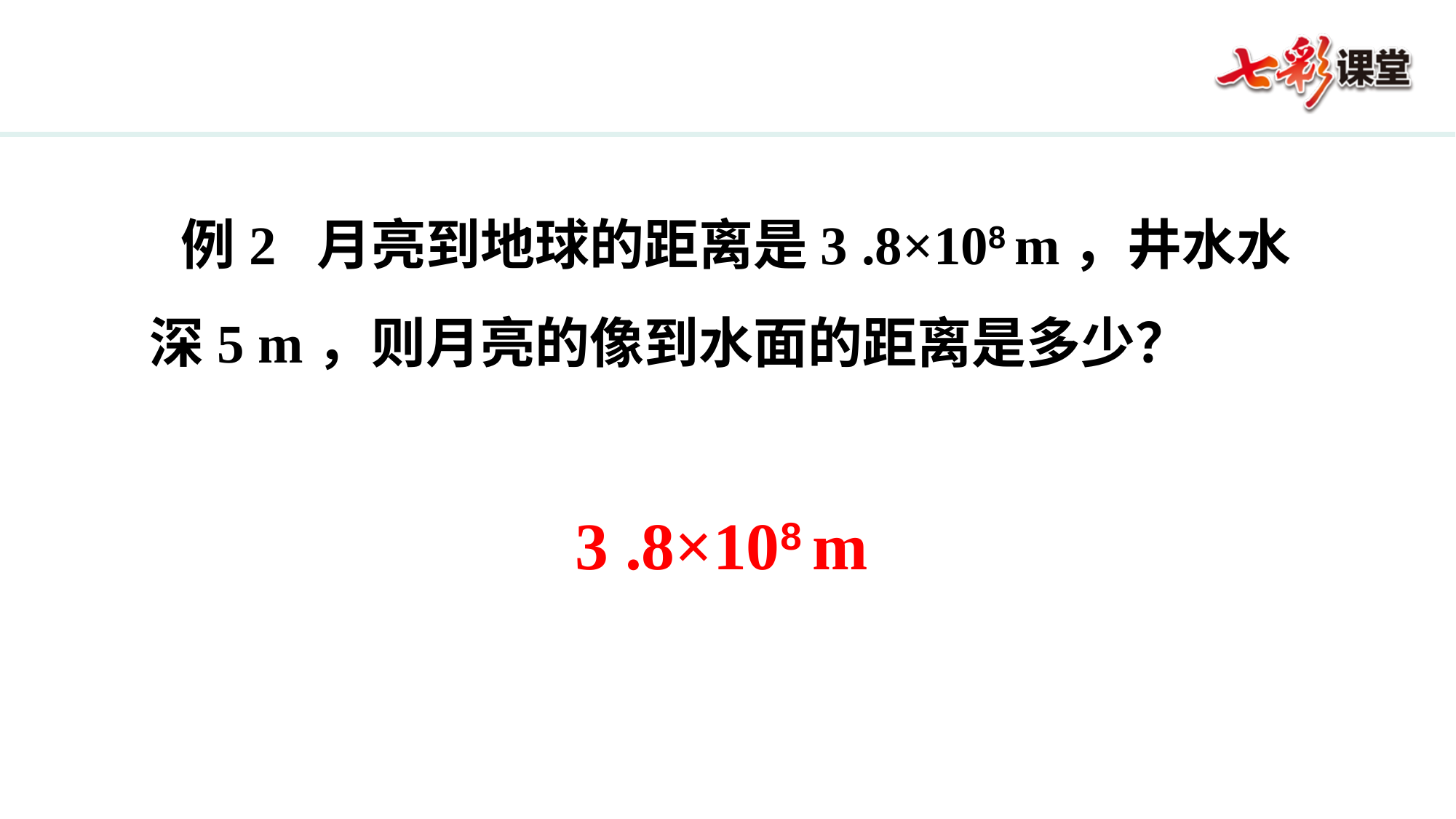

例2  月亮到地球的距离是3 .8×108 m，井水水深5 m，则月亮的像到水面的距离是多少？
3 .8×108 m